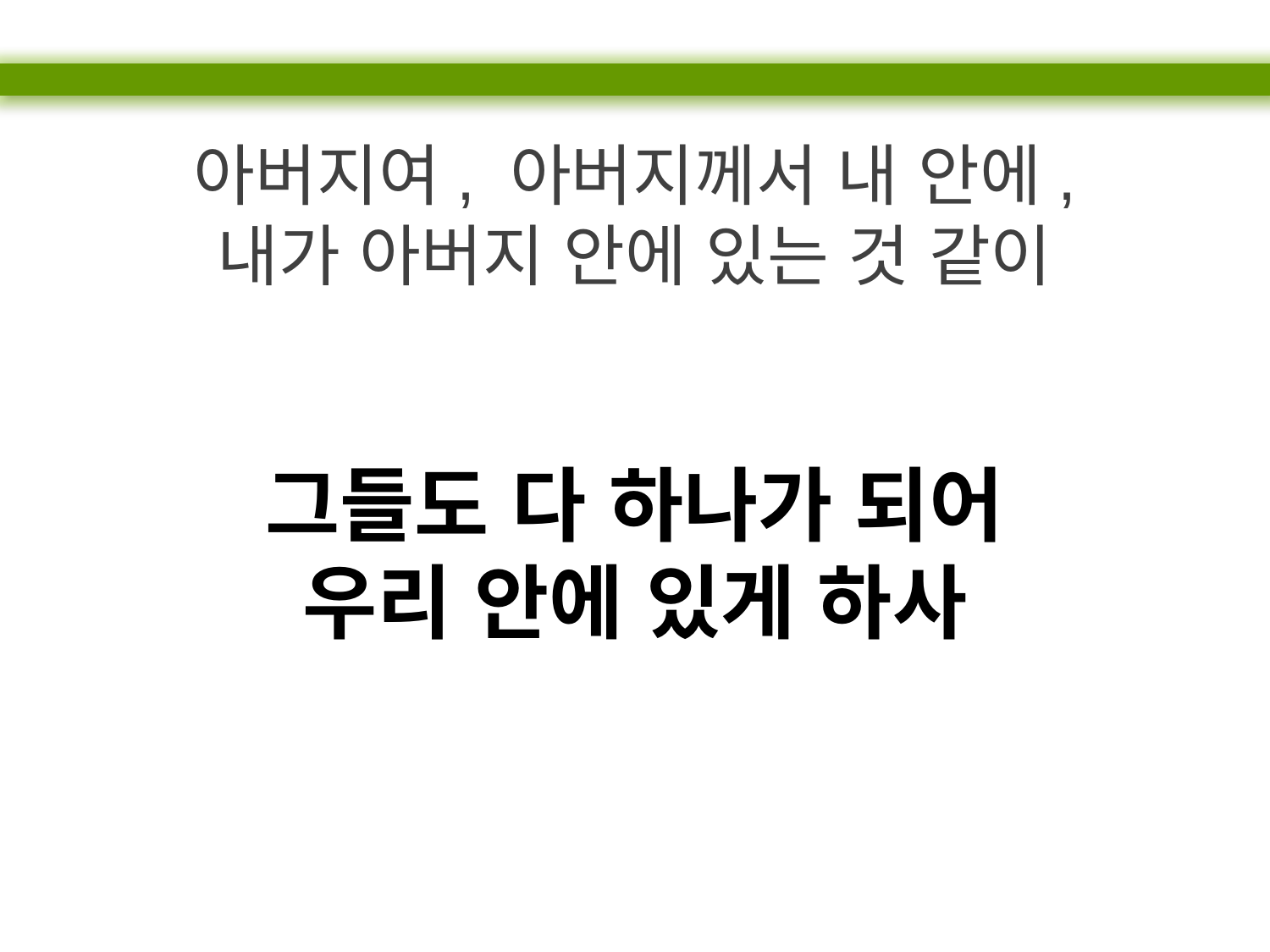

아버지여, 아버지께서 내 안에,
내가 아버지 안에 있는 것 같이
그들도 다 하나가 되어
우리 안에 있게 하사